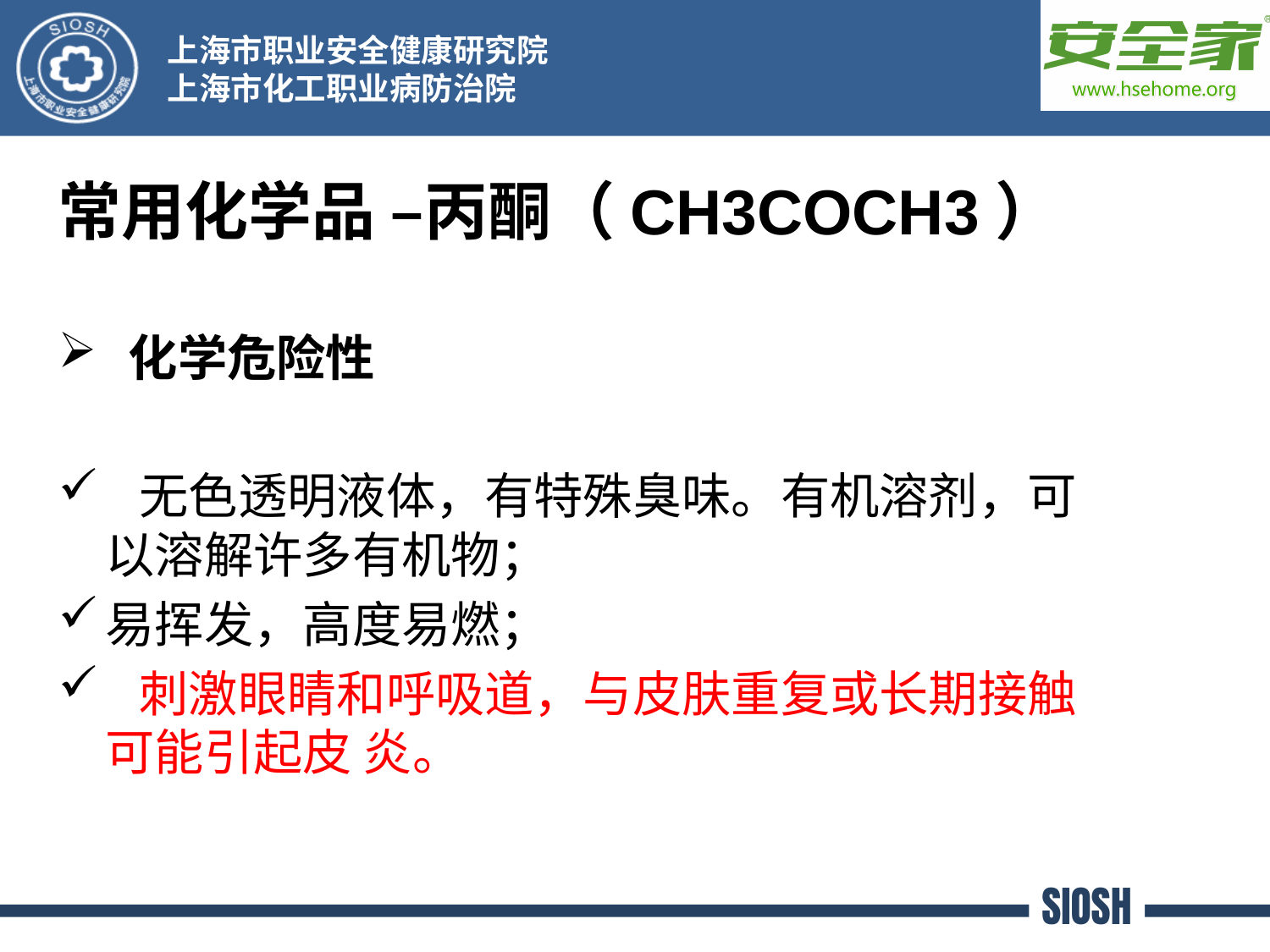

常用化学品 –丙酮（CH3COCH3）

 化学危险性

  无色透明液体，有特殊臭味。有机溶剂，可以溶解许多有机物；
易挥发，高度易燃；
  刺激眼睛和呼吸道，与皮肤重复或长期接触可能引起皮 炎。